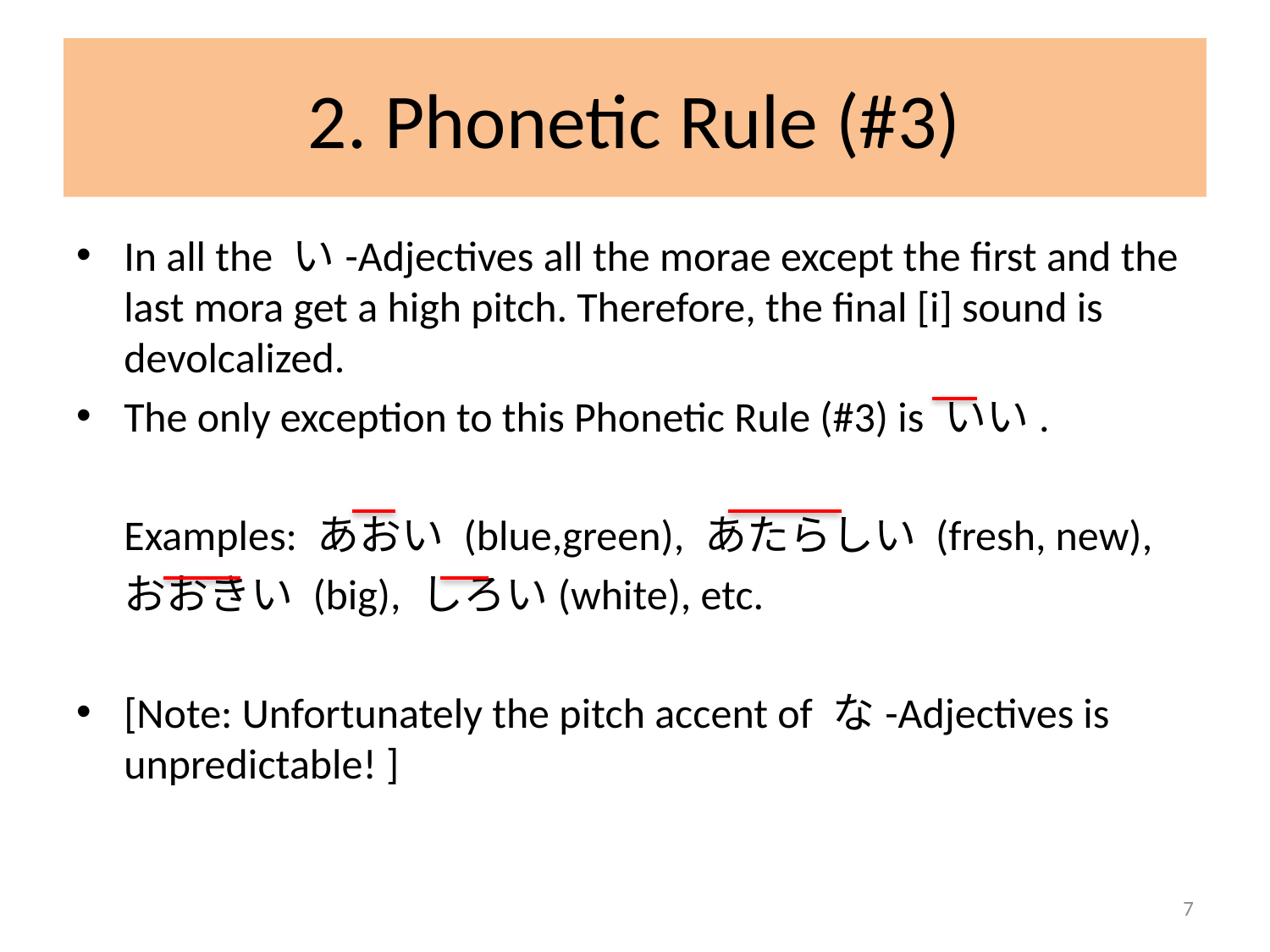

# 2. Phonetic Rule (#3)
In all the い-Adjectives all the morae except the first and the last mora get a high pitch. Therefore, the final [i] sound is devolcalized.
The only exception to this Phonetic Rule (#3) is いい.

	Examples: あおい (blue,green), あたらしい (fresh, new),
	おおきい (big), しろい(white), etc.

[Note: Unfortunately the pitch accent of な-Adjectives is unpredictable! ]

7